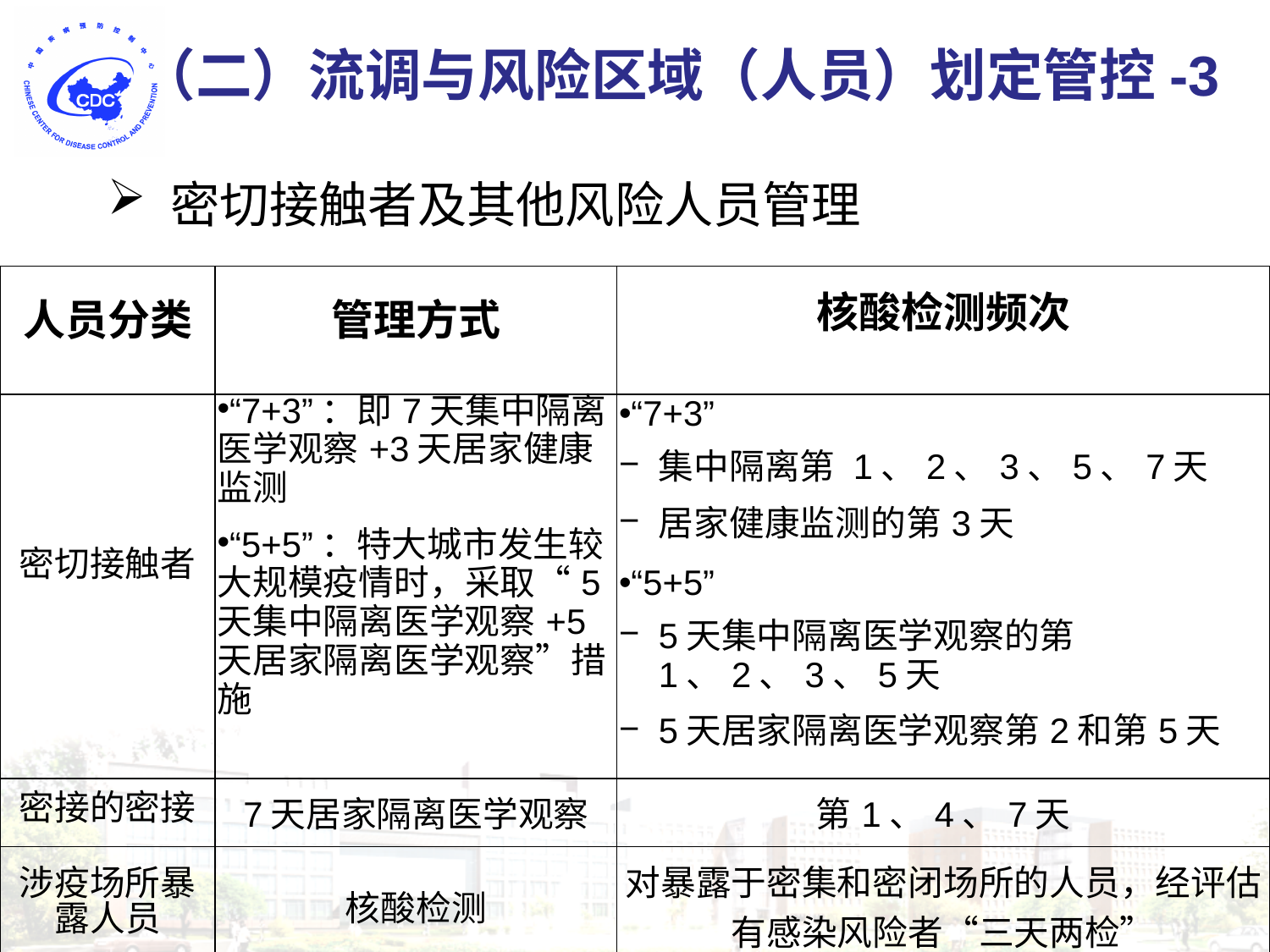

（二）流调与风险区域（人员）划定管控-3
密切接触者及其他风险人员管理
| 人员分类 | 管理方式 | 核酸检测频次 |
| --- | --- | --- |
| 密切接触者 | “7+3”：即7天集中隔离医学观察+3天居家健康监测 “5+5”：特大城市发生较大规模疫情时，采取“5天集中隔离医学观察+5天居家隔离医学观察”措施 | “7+3” 集中隔离第 1、2、3、5、7天 居家健康监测的第3天 “5+5” 5天集中隔离医学观察的第1、2、3、5天 5天居家隔离医学观察第2和第5天 |
| 密接的密接 | 7天居家隔离医学观察 | 第1、4、7天 |
| 涉疫场所暴露人员 | 核酸检测 | 对暴露于密集和密闭场所的人员，经评估有感染风险者“三天两检” |